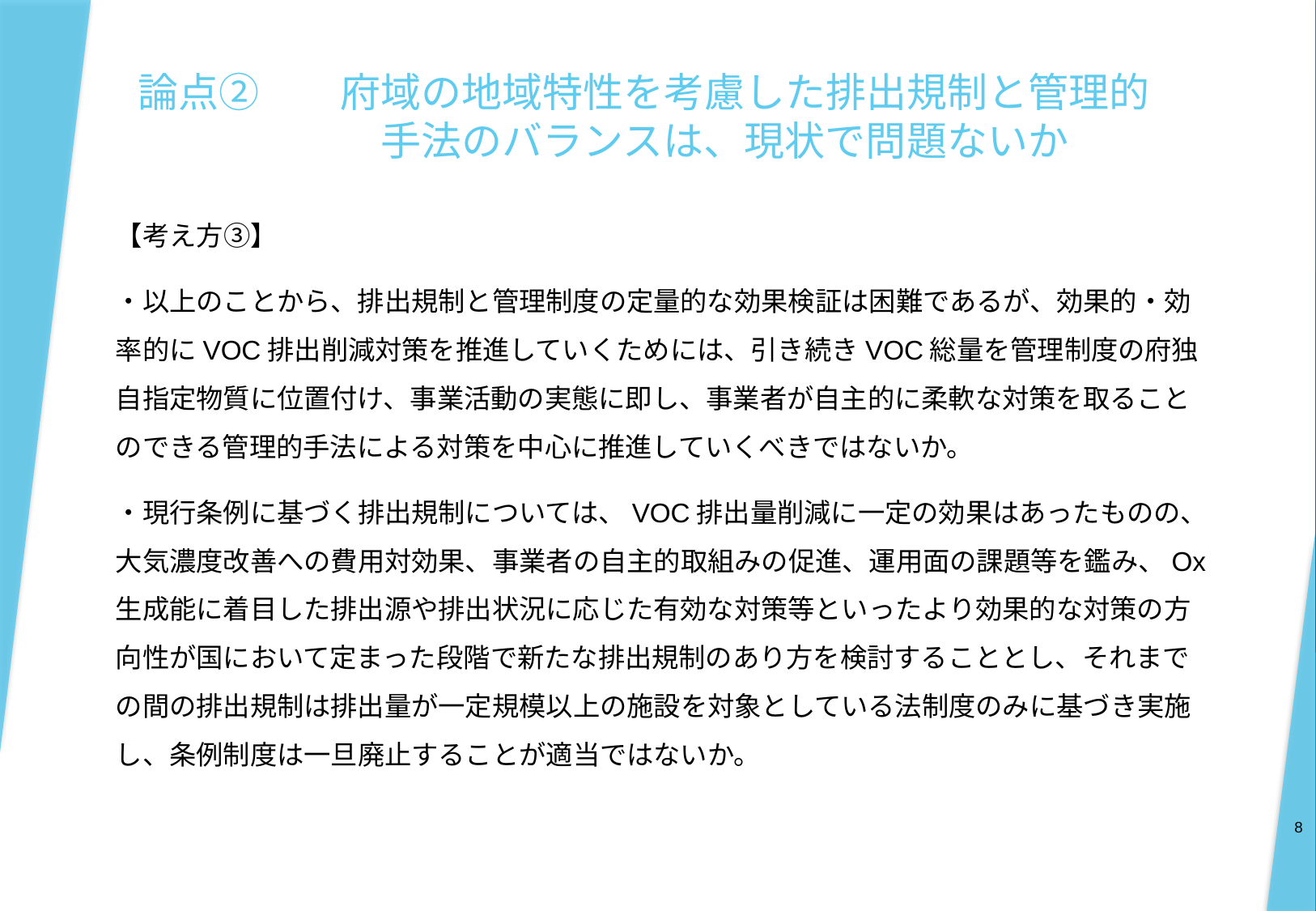

# 論点②　　府域の地域特性を考慮した排出規制と管理的 　　　　　　手法のバランスは、現状で問題ないか
【考え方③】
・以上のことから、排出規制と管理制度の定量的な効果検証は困難であるが、効果的・効率的にVOC排出削減対策を推進していくためには、引き続きVOC総量を管理制度の府独自指定物質に位置付け、事業活動の実態に即し、事業者が自主的に柔軟な対策を取ることのできる管理的手法による対策を中心に推進していくべきではないか。
・現行条例に基づく排出規制については、VOC排出量削減に一定の効果はあったものの、大気濃度改善への費用対効果、事業者の自主的取組みの促進、運用面の課題等を鑑み、Ox生成能に着目した排出源や排出状況に応じた有効な対策等といったより効果的な対策の方向性が国において定まった段階で新たな排出規制のあり方を検討することとし、それまでの間の排出規制は排出量が一定規模以上の施設を対象としている法制度のみに基づき実施し、条例制度は一旦廃止することが適当ではないか。

8